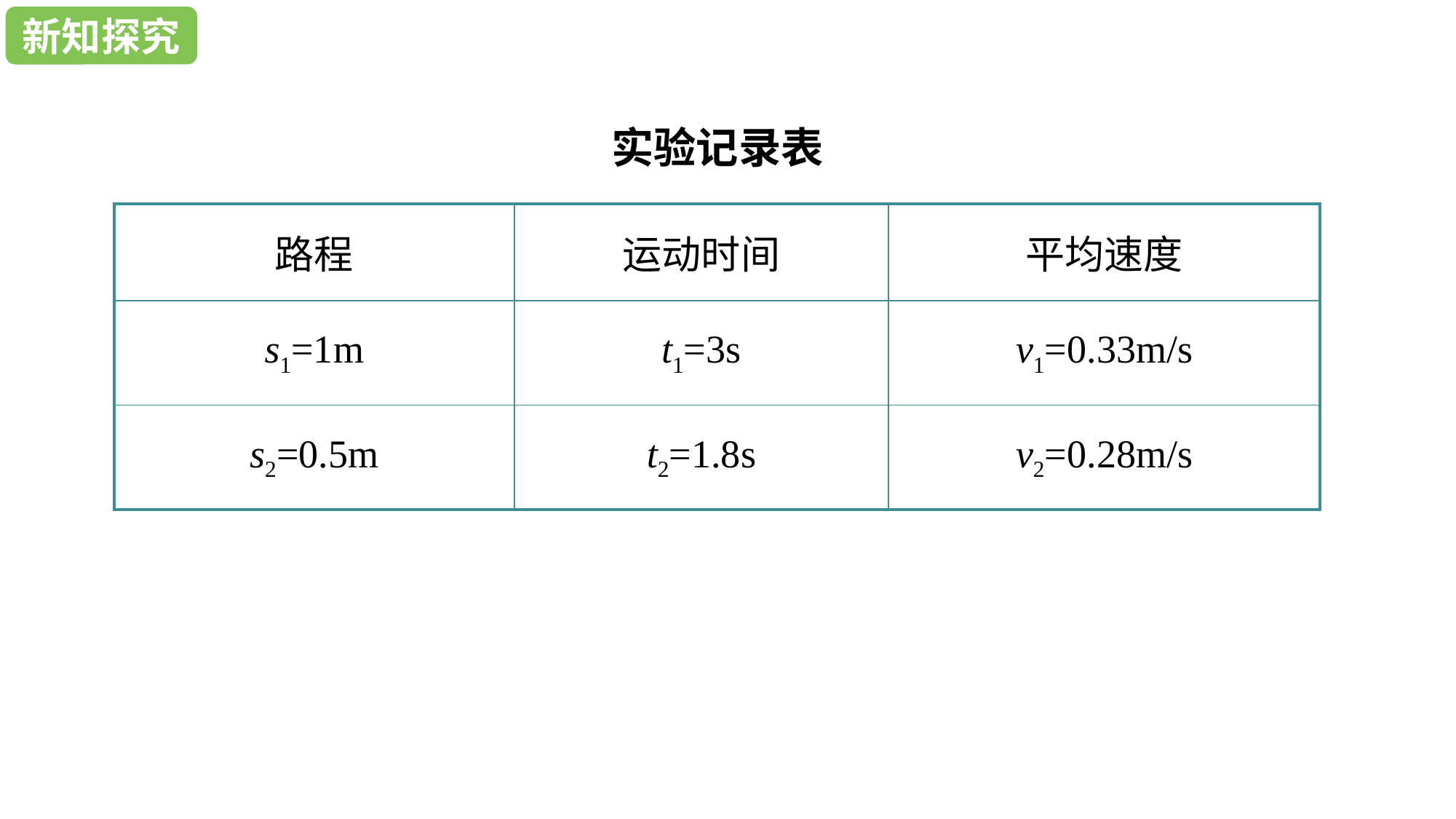

新知探究
新知探究
实验记录表
| 路程 | 运动时间 | 平均速度 |
| --- | --- | --- |
| s1=1m | t1=3s | v1=0.33m/s |
| s2=0.5m | t2=1.8s | v2=0.28m/s |